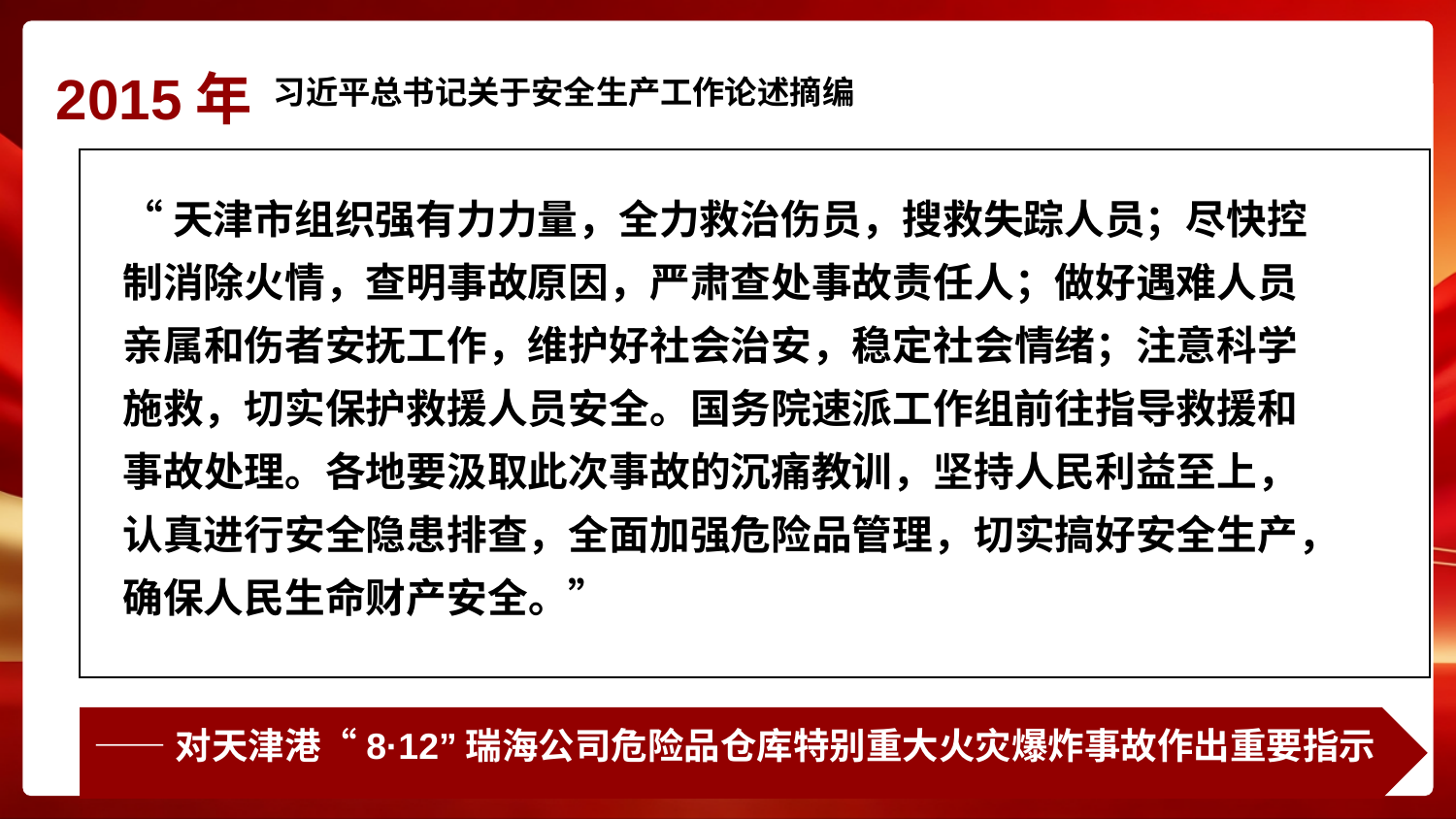

2015年
习近平总书记关于安全生产工作论述摘编

“天津市组织强有力力量，全力救治伤员，搜救失踪人员；尽快控制消除火情，查明事故原因，严肃查处事故责任人；做好遇难人员亲属和伤者安抚工作，维护好社会治安，稳定社会情绪；注意科学施救，切实保护救援人员安全。国务院速派工作组前往指导救援和事故处理。各地要汲取此次事故的沉痛教训，坚持人民利益至上，认真进行安全隐患排查，全面加强危险品管理，切实搞好安全生产，确保人民生命财产安全。”

——对天津港“8·12”瑞海公司危险品仓库特别重大火灾爆炸事故作出重要指示